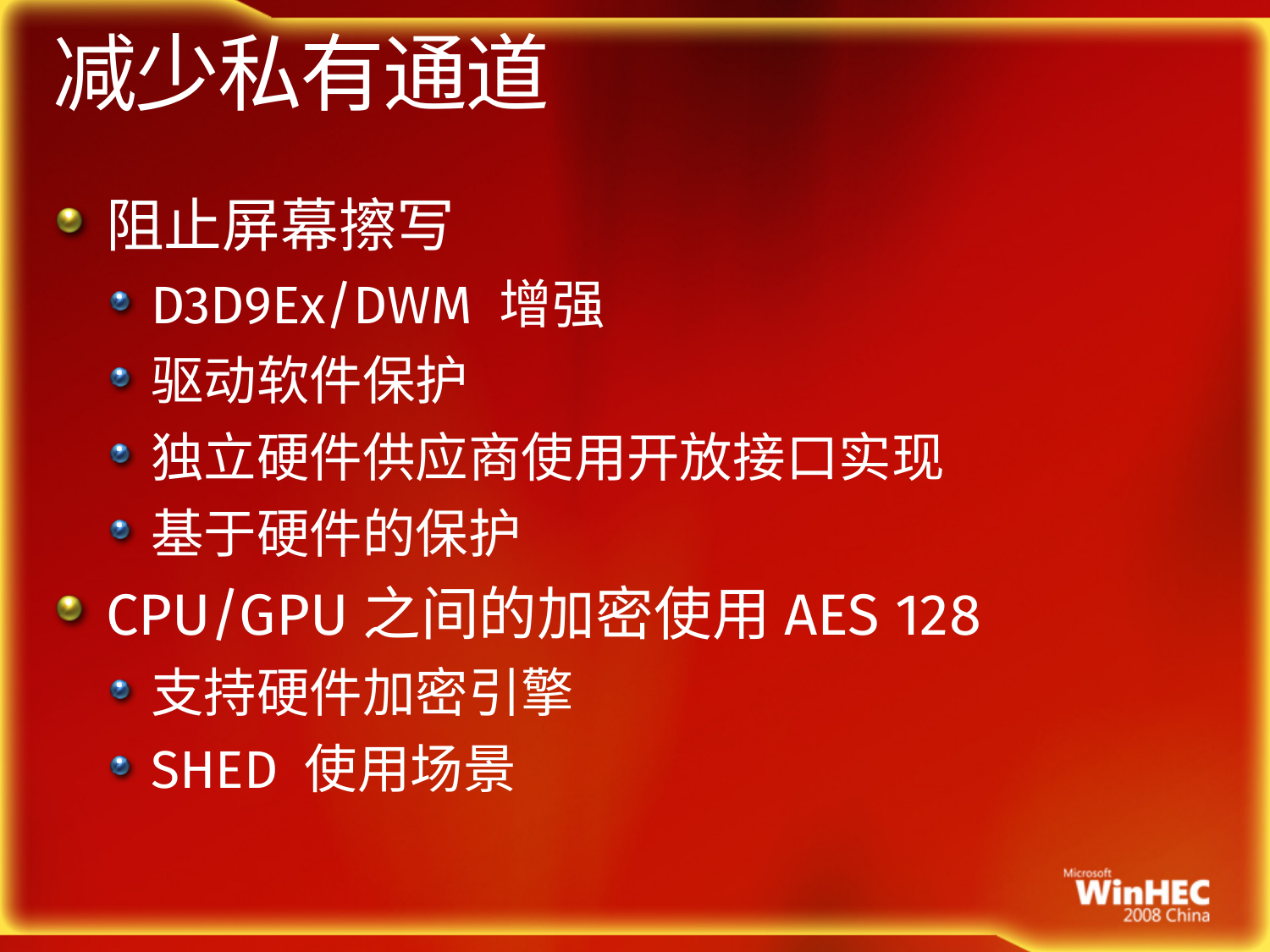

# 减少私有通道
阻止屏幕擦写
D3D9Ex/DWM 增强
驱动软件保护
独立硬件供应商使用开放接口实现
基于硬件的保护
CPU/GPU之间的加密使用AES 128
支持硬件加密引擎
SHED 使用场景